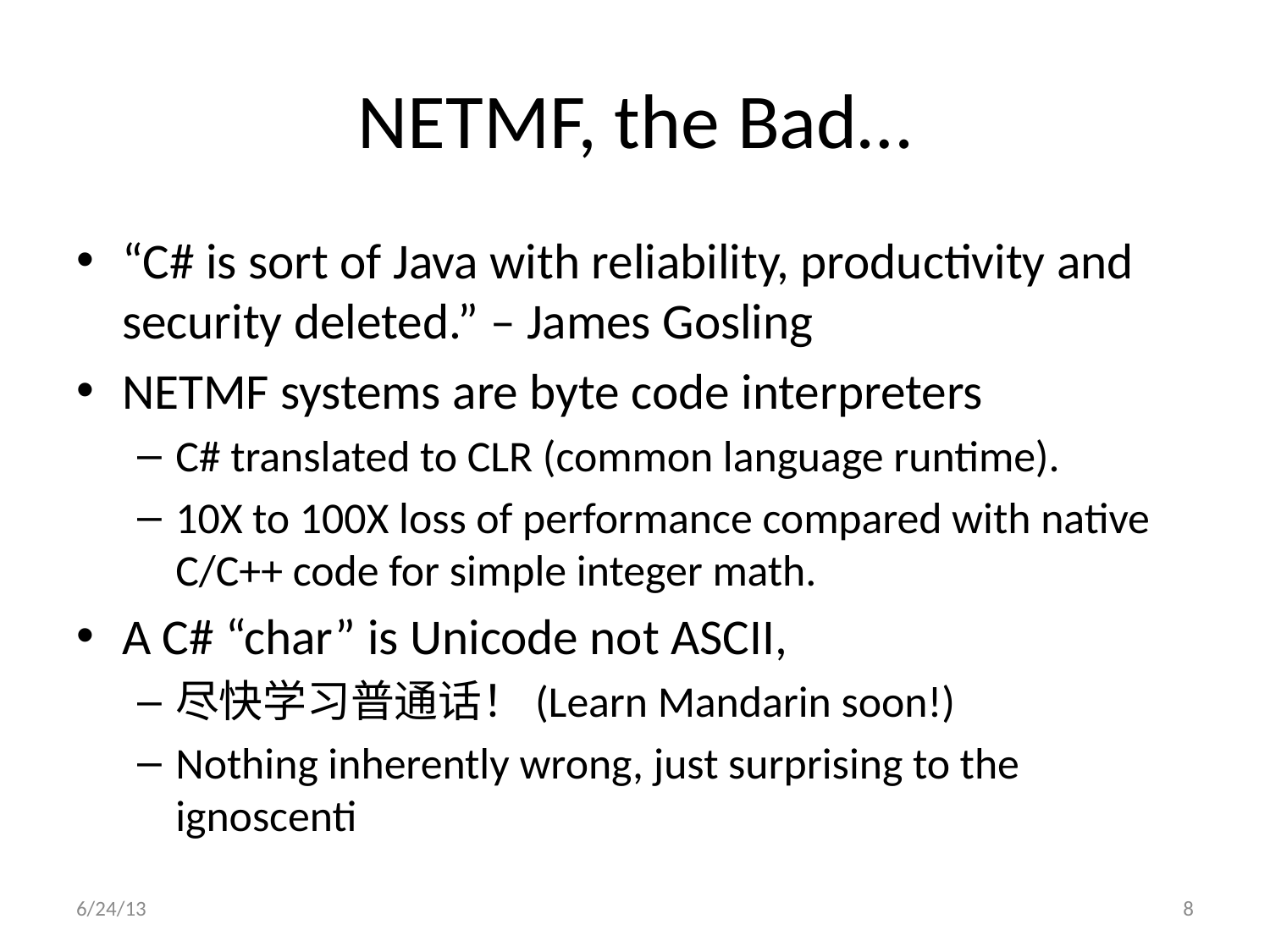

# NETMF, the Bad…
“C# is sort of Java with reliability, productivity and security deleted.” – James Gosling
NETMF systems are byte code interpreters
C# translated to CLR (common language runtime).
10X to 100X loss of performance compared with native C/C++ code for simple integer math.
A C# “char” is Unicode not ASCII,
尽快学习普通话！(Learn Mandarin soon!)
Nothing inherently wrong, just surprising to the ignoscenti

6/24/13
8